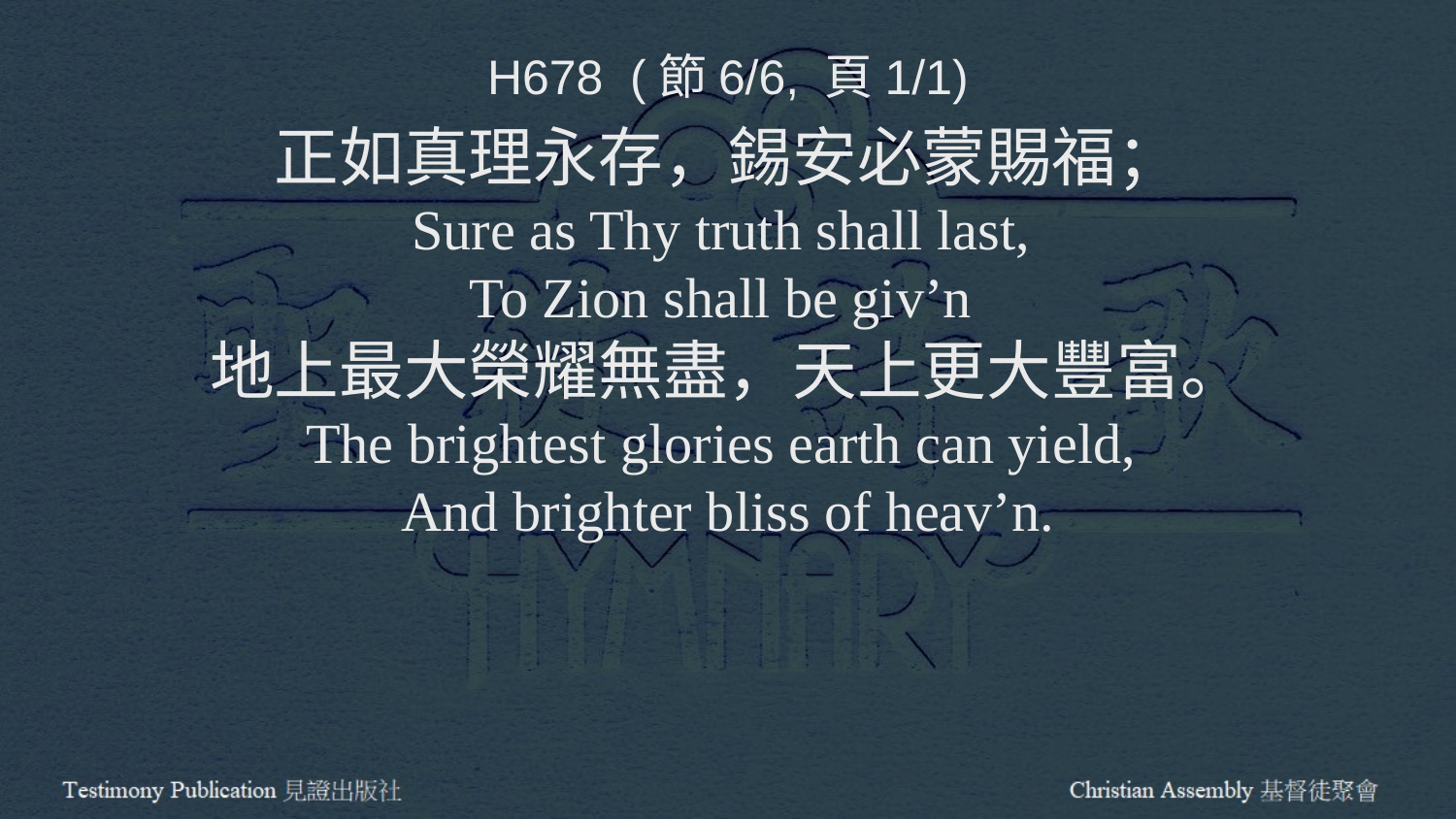

H678  (節6/6, 頁1/1)
正如真理永存，錫安必蒙賜福；
Sure as Thy truth shall last,
To Zion shall be giv’n
地上最大榮耀無盡，天上更大豐富。
The brightest glories earth can yield,
And brighter bliss of heav’n.